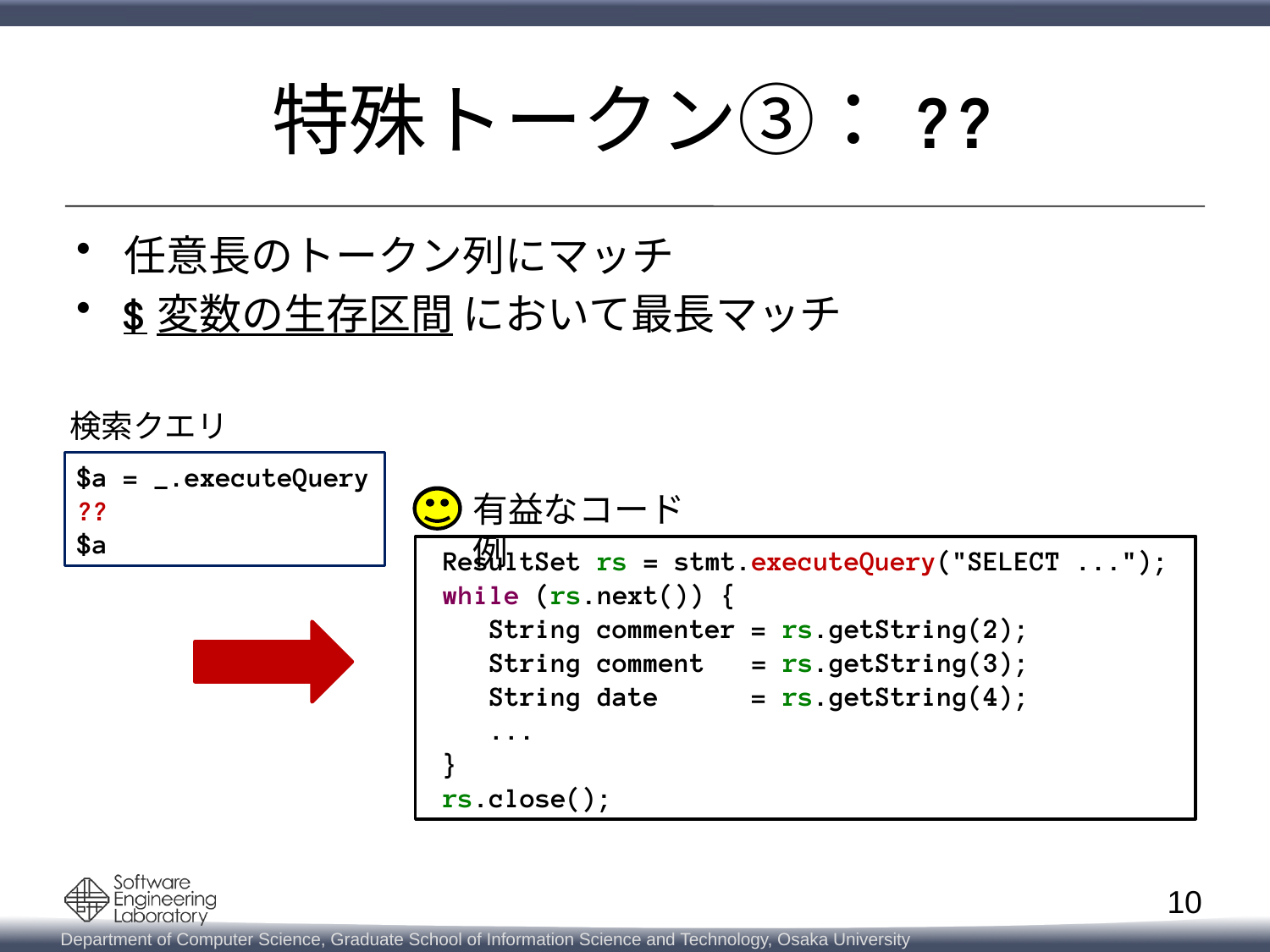

# 特殊トークン③：??
任意長のトークン列にマッチ
$変数の生存区間 において最長マッチ
検索クエリ
$a = _.executeQuery
??
$a
有益なコード例

 ResultSet rs = stmt.executeQuery("SELECT ...");
 while (rs.next()) {
    String commenter = rs.getString(2);
    String comment   = rs.getString(3);
    String date      = rs.getString(4);
    ...
 }
 rs.close();
 ResultSet rs = stmt.executeQuery("SELECT ...");
 while (rs.next()) {
    String commenter = rs.getString(2);
    String comment   = rs.getString(3);
    String date      = rs.getString(4);
    ...
 }
 rs.close();

10